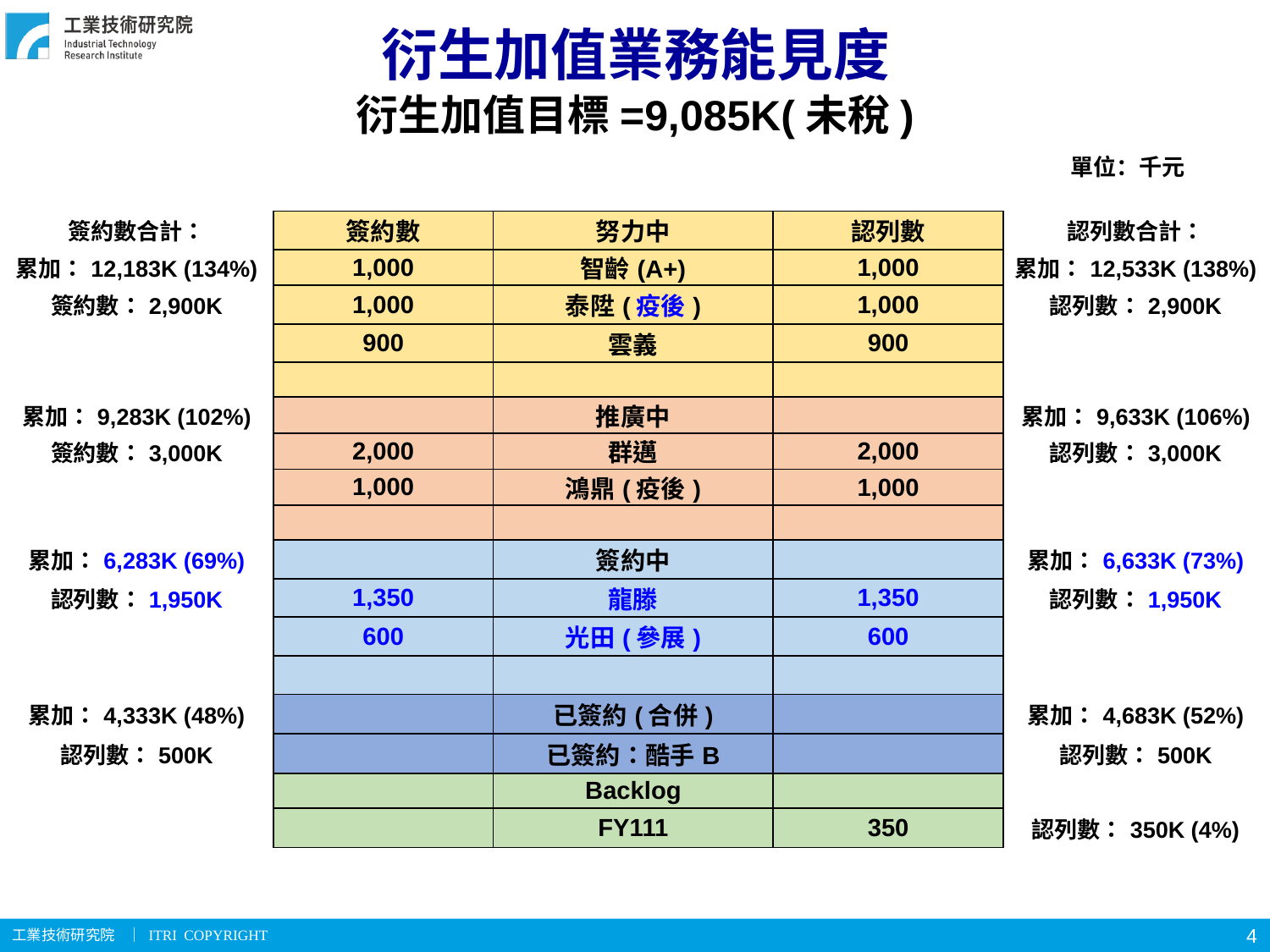

衍生加值業務能見度
衍生加值目標=9,085K(未稅)
單位：千元
| 簽約數合計： | 簽約數 | 努力中 | 認列數 | 認列數合計： |
| --- | --- | --- | --- | --- |
| 累加：12,183K (134%) | 1,000 | 智齡(A+) | 1,000 | 累加：12,533K (138%) |
| 簽約數：2,900K | 1,000 | 泰陞(疫後) | 1,000 | 認列數：2,900K |
|  | 900 | 雲義 | 900 |  |
|  |  |  |  |  |
| 累加：9,283K (102%) |  | 推廣中 |  | 累加：9,633K (106%) |
| 簽約數：3,000K | 2,000 | 群邁 | 2,000 | 認列數：3,000K |
|  | 1,000 | 鴻鼎(疫後) | 1,000 |  |
|  |  |  |  |  |
| 累加：6,283K (69%) |  | 簽約中 |  | 累加：6,633K (73%) |
| 認列數：1,950K | 1,350 | 龍滕 | 1,350 | 認列數：1,950K |
|  | 600 | 光田(參展) | 600 |  |
|  |  |  |  |  |
| 累加：4,333K (48%) |  | 已簽約(合併) |  | 累加：4,683K (52%) |
| 認列數：500K |  | 已簽約：酷手B |  | 認列數：500K |
|  |  | Backlog |  |  |
|  |  | FY111 | 350 | 認列數：350K (4%) |